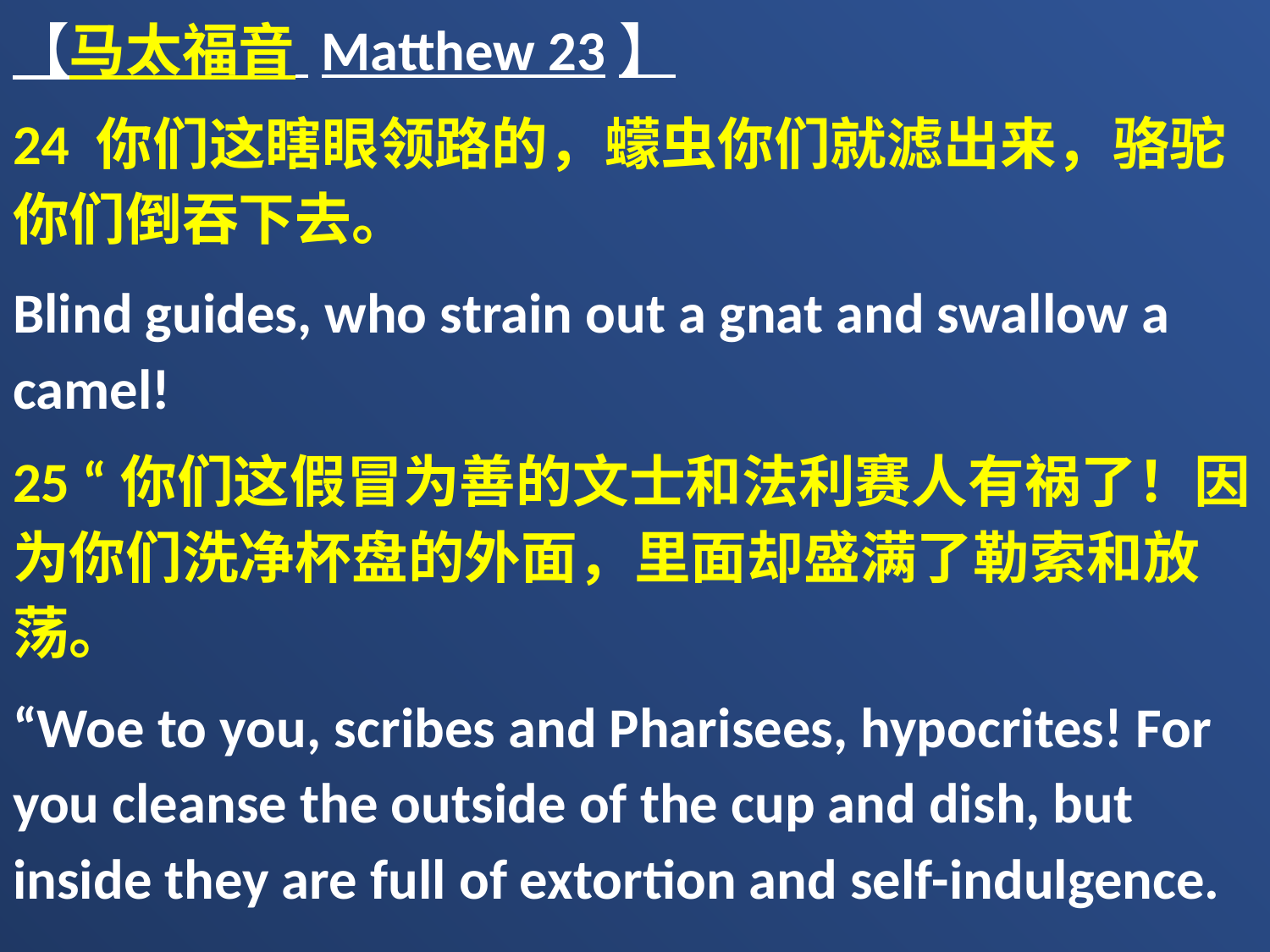

【马太福音 Matthew 23】
24 你们这瞎眼领路的，蠓虫你们就滤出来，骆驼你们倒吞下去。
Blind guides, who strain out a gnat and swallow a camel!
25 “你们这假冒为善的文士和法利赛人有祸了！因为你们洗净杯盘的外面，里面却盛满了勒索和放荡。
“Woe to you, scribes and Pharisees, hypocrites! For you cleanse the outside of the cup and dish, but inside they are full of extortion and self-indulgence.